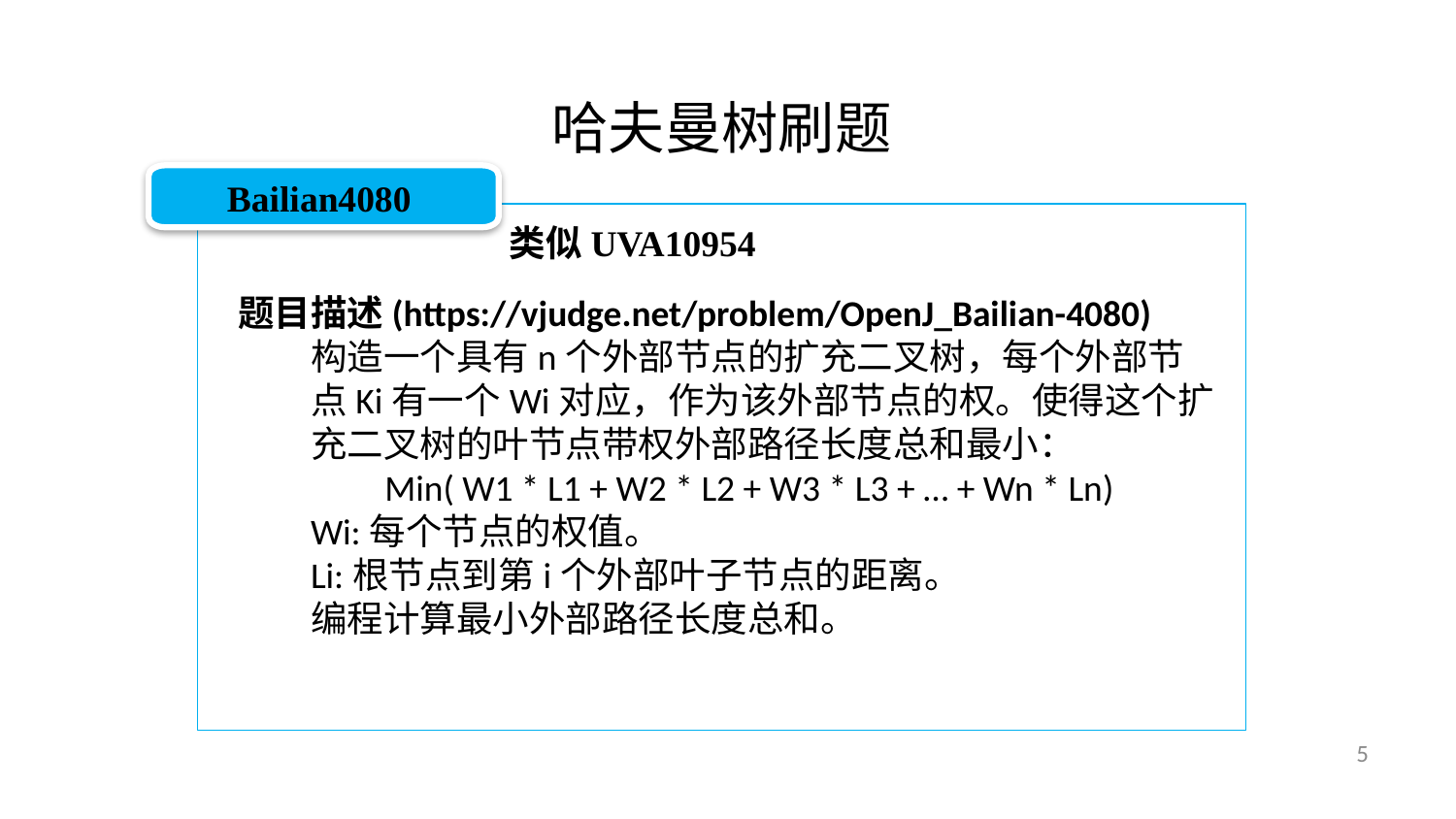

哈夫曼树刷题

Bailian4080
类似UVA10954
题目描述(https://vjudge.net/problem/OpenJ_Bailian-4080)
构造一个具有n个外部节点的扩充二叉树，每个外部节点Ki有一个Wi对应，作为该外部节点的权。使得这个扩充二叉树的叶节点带权外部路径长度总和最小：
         Min( W1 * L1 + W2 * L2 + W3 * L3 + … + Wn * Ln)
Wi:每个节点的权值。
Li:根节点到第i个外部叶子节点的距离。
编程计算最小外部路径长度总和。
5